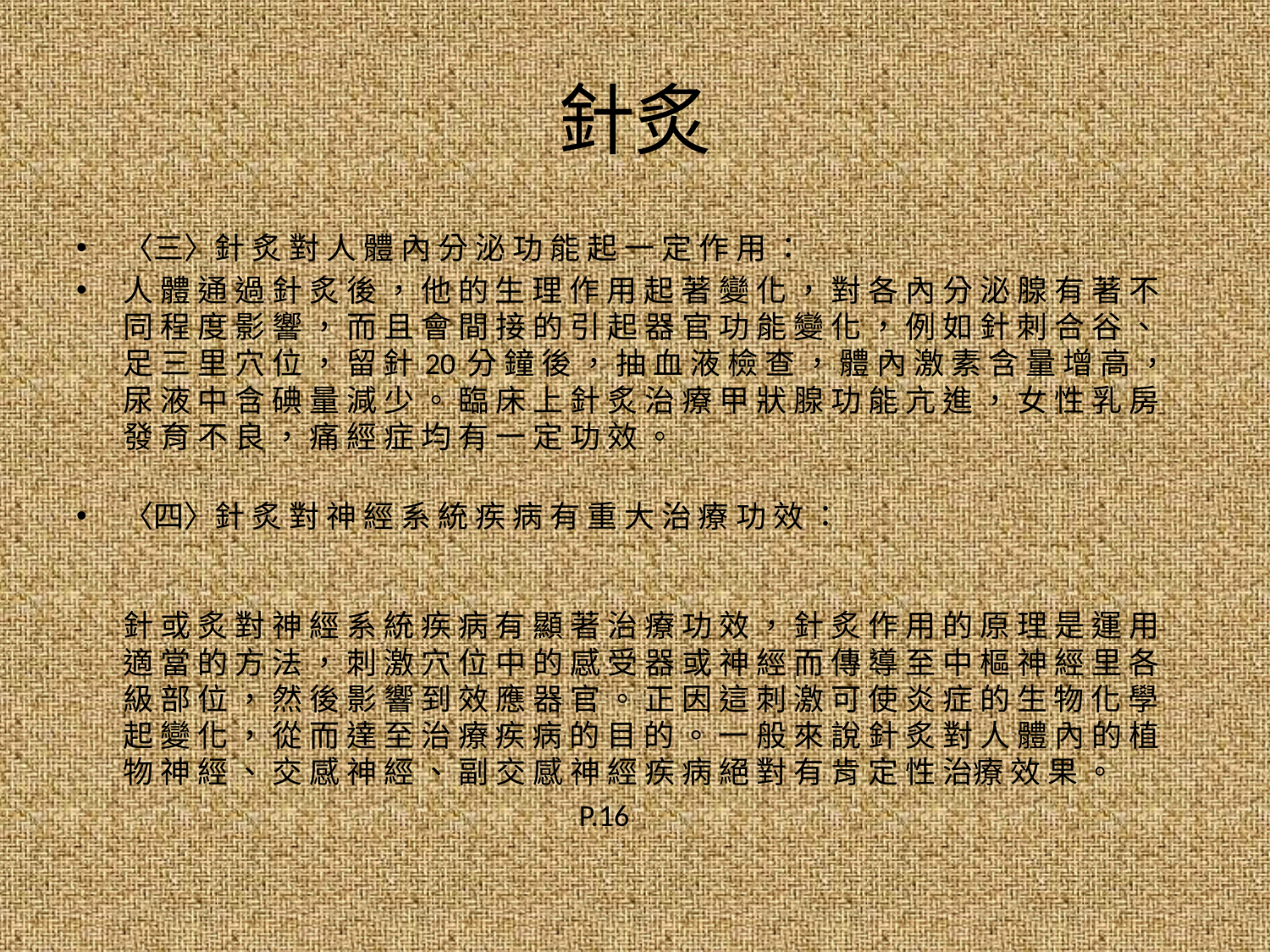

# 針炙
〈三〉針 炙 對 人 體 內 分 泌 功 能 起 一 定 作 用 ：
人 體 通 過 針 炙 後 ， 他 的 生 理 作 用 起 著 變 化 ， 對 各 內 分 泌 腺 有 著 不 同 程 度 影 響 ， 而 且 會 間 接 的 引 起 器 官 功 能 變 化 ， 例 如 針 刺 合 谷 、 足 三 里 穴 位 ， 留 針 20 分 鐘 後 ， 抽 血 液 檢 查 ， 體 內 激 素 含 量 增 高 ， 尿 液 中 含 碘 量 減 少 。 臨 床 上 針 炙 治 療 甲 狀 腺 功 能 亢 進 ， 女 性 乳 房 發 育 不 良 ， 痛 經 症 均 有 一 定 功 效 。
〈四〉針 炙 對 神 經 系 統 疾 病 有 重 大 治 療 功 效 ：
針 或 炙 對 神 經 系 統 疾 病 有 顯 著 治 療 功 效 ， 針 炙 作 用 的 原 理 是 運 用 適 當 的 方 法 ， 刺 激 穴 位 中 的 感 受 器 或 神 經 而 傳 導 至 中 樞 神 經 里 各 級 部 位 ， 然 後 影 響 到 效 應 器 官 。 正 因 這 刺 激 可 使 炎 症 的 生 物 化 學 起 變 化 ， 從 而 達 至 治 療 疾 病 的 目 的 。 一 般 來 說 針 炙 對 人 體 內 的 植 物 神 經 、 交 感 神 經 、 副 交 感 神 經 疾 病 絕 對 有 肯 定 性 治療 效 果 。
                                                                        P.16